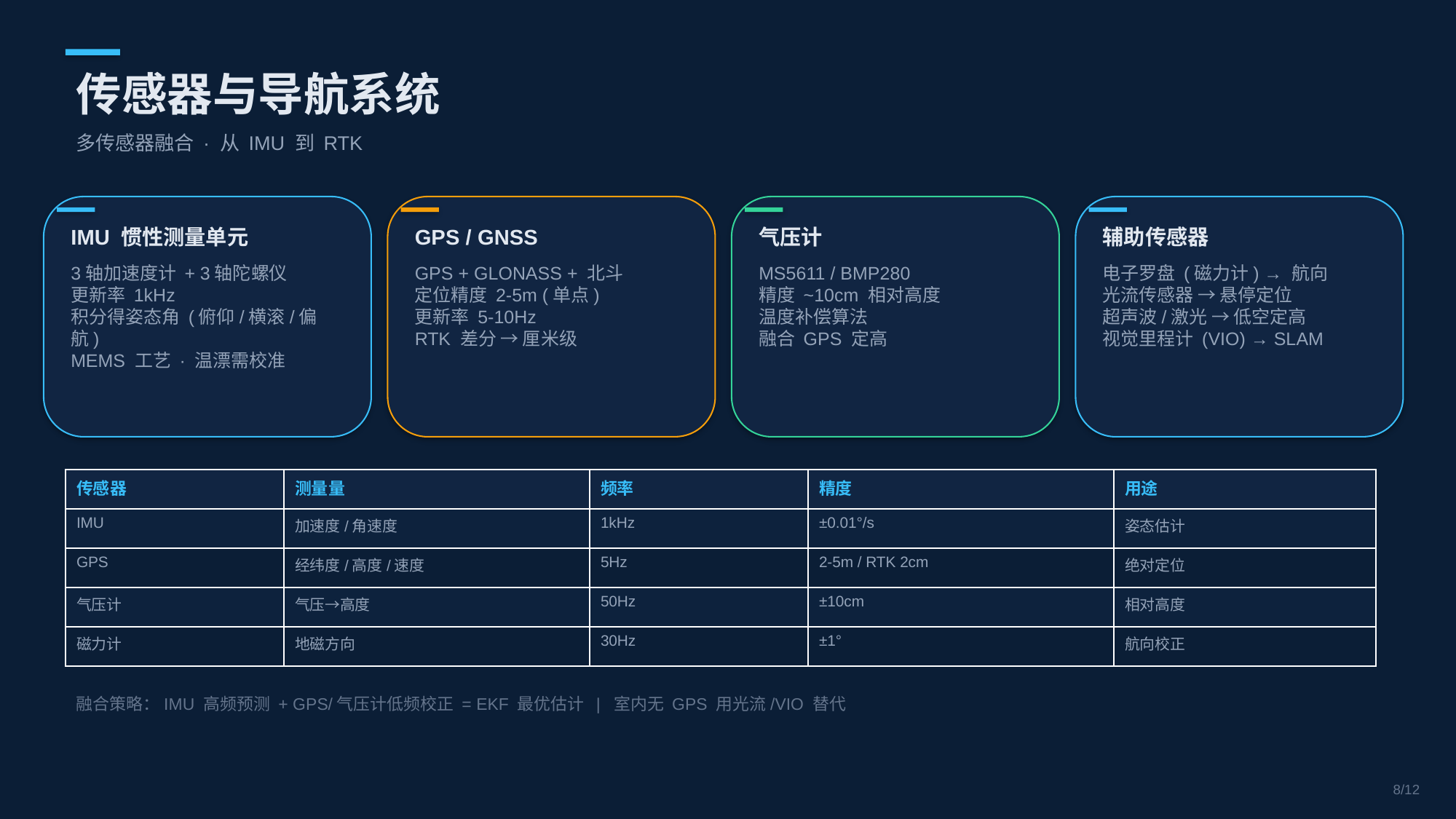

传感器与导航系统
多传感器融合 · 从 IMU 到 RTK

IMU 惯性测量单元
GPS / GNSS
气压计
辅助传感器
3轴加速度计 + 3轴陀螺仪
更新率 1kHz
积分得姿态角 (俯仰/横滚/偏航)
MEMS 工艺 · 温漂需校准
GPS + GLONASS + 北斗
定位精度 2-5m (单点)
更新率 5-10Hz
RTK 差分 → 厘米级
MS5611 / BMP280
精度 ~10cm 相对高度
温度补偿算法
融合 GPS 定高
电子罗盘 (磁力计) → 航向
光流传感器 → 悬停定位
超声波/激光 → 低空定高
视觉里程计 (VIO) → SLAM
| 传感器 | 测量量 | 频率 | 精度 | 用途 |
| --- | --- | --- | --- | --- |
| IMU | 加速度/角速度 | 1kHz | ±0.01°/s | 姿态估计 |
| GPS | 经纬度/高度/速度 | 5Hz | 2-5m / RTK 2cm | 绝对定位 |
| 气压计 | 气压→高度 | 50Hz | ±10cm | 相对高度 |
| 磁力计 | 地磁方向 | 30Hz | ±1° | 航向校正 |
融合策略：IMU 高频预测 + GPS/气压计低频校正 = EKF 最优估计  |  室内无 GPS 用光流/VIO 替代
8/12